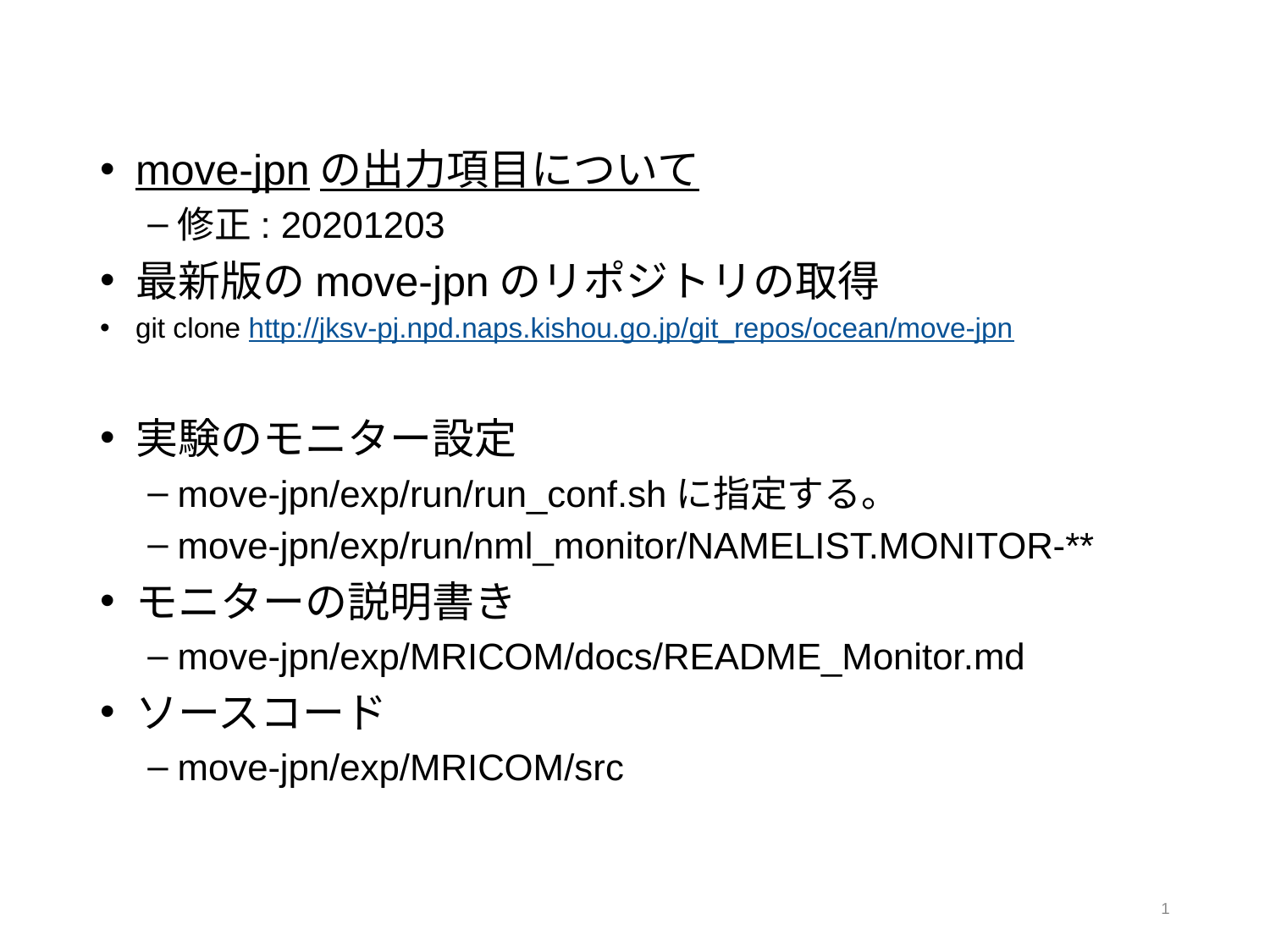

#
move-jpnの出力項目について
修正: 20201203
最新版のmove-jpnのリポジトリの取得
git clone http://jksv-pj.npd.naps.kishou.go.jp/git_repos/ocean/move-jpn

実験のモニター設定
move-jpn/exp/run/run_conf.shに指定する。
move-jpn/exp/run/nml_monitor/NAMELIST.MONITOR-**
モニターの説明書き
move-jpn/exp/MRICOM/docs/README_Monitor.md
ソースコード
move-jpn/exp/MRICOM/src

1